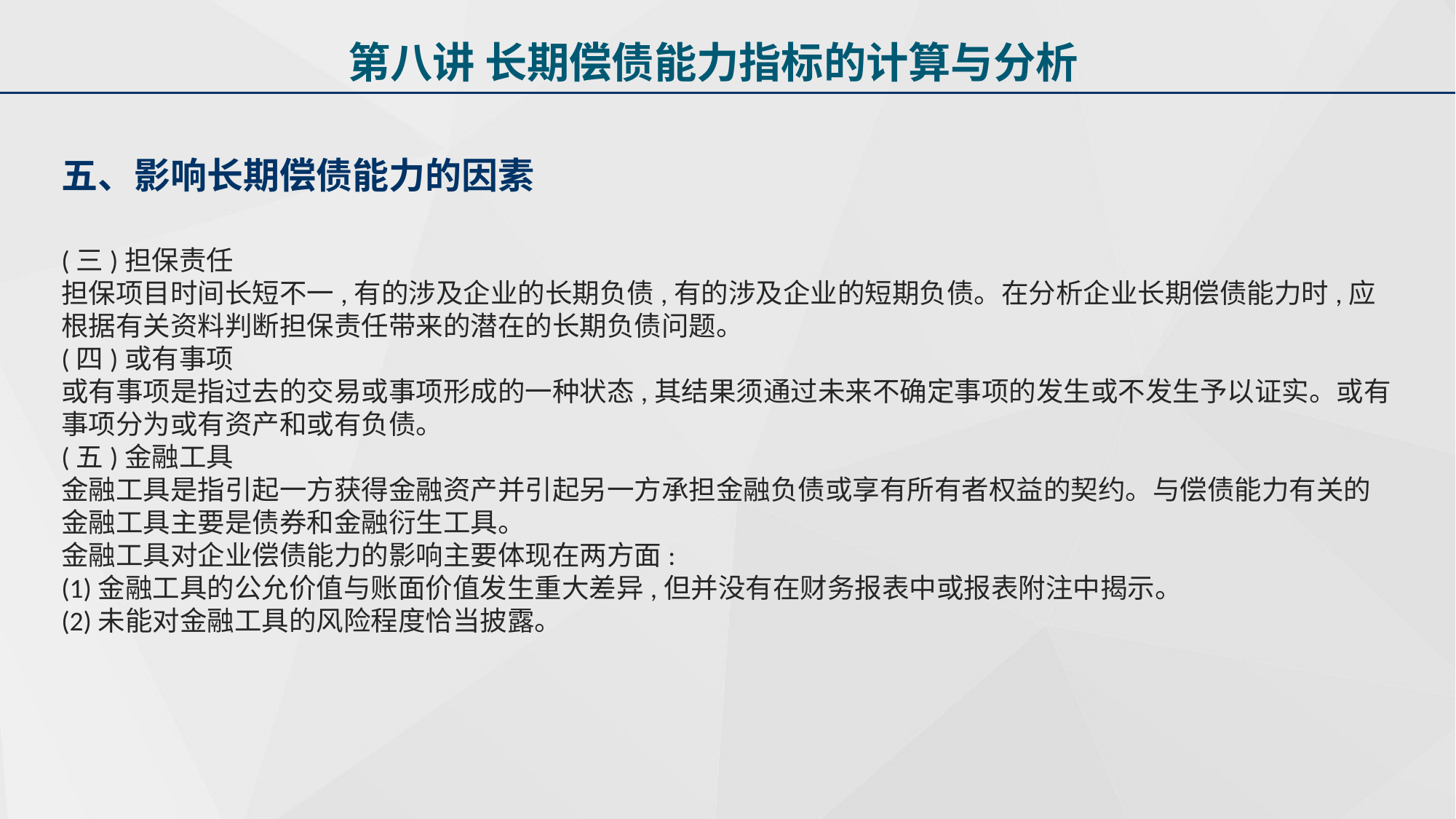

第八讲 长期偿债能力指标的计算与分析
五、影响长期偿债能力的因素
(三)担保责任
担保项目时间长短不一,有的涉及企业的长期负债,有的涉及企业的短期负债。在分析企业长期偿债能力时,应根据有关资料判断担保责任带来的潜在的长期负债问题。
(四)或有事项
或有事项是指过去的交易或事项形成的一种状态,其结果须通过未来不确定事项的发生或不发生予以证实。或有事项分为或有资产和或有负债。
(五)金融工具
金融工具是指引起一方获得金融资产并引起另一方承担金融负债或享有所有者权益的契约。与偿债能力有关的金融工具主要是债券和金融衍生工具。
金融工具对企业偿债能力的影响主要体现在两方面:
(1)金融工具的公允价值与账面价值发生重大差异,但并没有在财务报表中或报表附注中揭示。
(2)未能对金融工具的风险程度恰当披露。